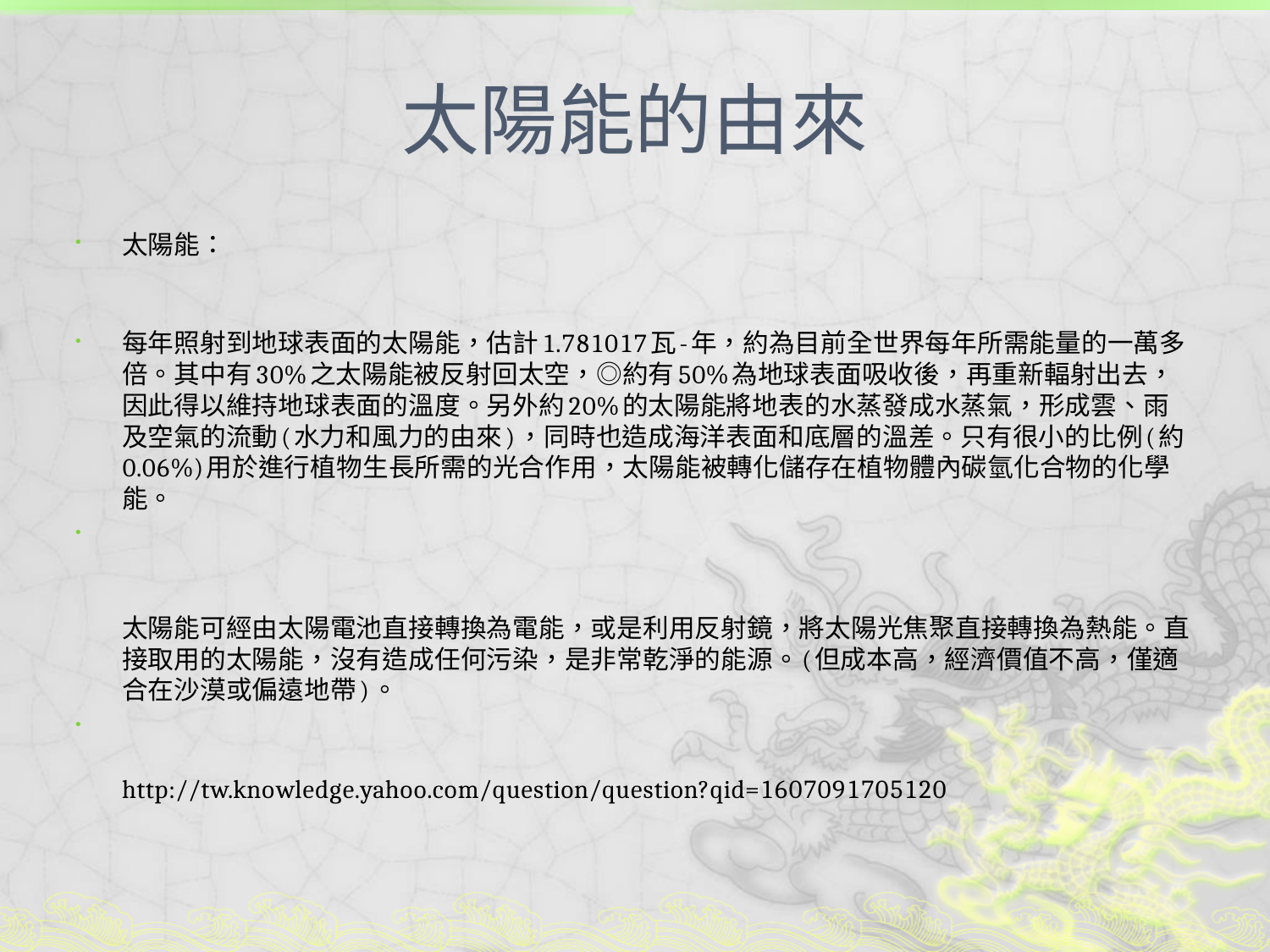

# 太陽能的由來
太陽能：
每年照射到地球表面的太陽能，估計1.781017瓦-年，約為目前全世界每年所需能量的一萬多倍。其中有30%之太陽能被反射回太空，◎約有50%為地球表面吸收後，再重新輻射出去，因此得以維持地球表面的溫度。另外約20%的太陽能將地表的水蒸發成水蒸氣，形成雲、雨及空氣的流動(水力和風力的由來)，同時也造成海洋表面和底層的溫差。只有很小的比例(約0.06%)用於進行植物生長所需的光合作用，太陽能被轉化儲存在植物體內碳氫化合物的化學能。
太陽能可經由太陽電池直接轉換為電能，或是利用反射鏡，將太陽光焦聚直接轉換為熱能。直接取用的太陽能，沒有造成任何污染，是非常乾淨的能源。(但成本高，經濟價值不高，僅適合在沙漠或偏遠地帶)。
http://tw.knowledge.yahoo.com/question/question?qid=1607091705120